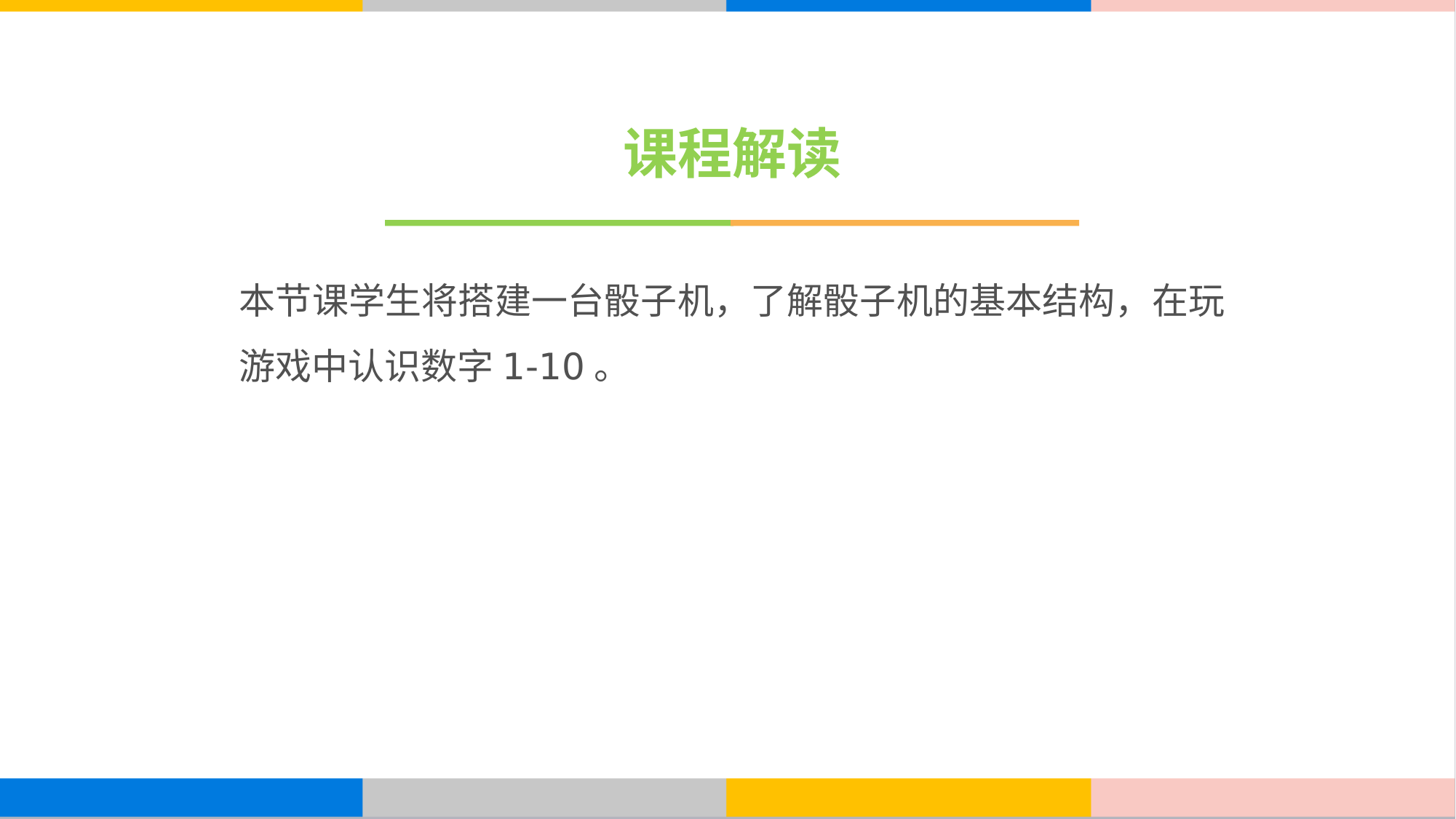

# 课程解读
本节课学生将搭建一台骰子机，了解骰子机的基本结构，在玩游戏中认识数字1-10。